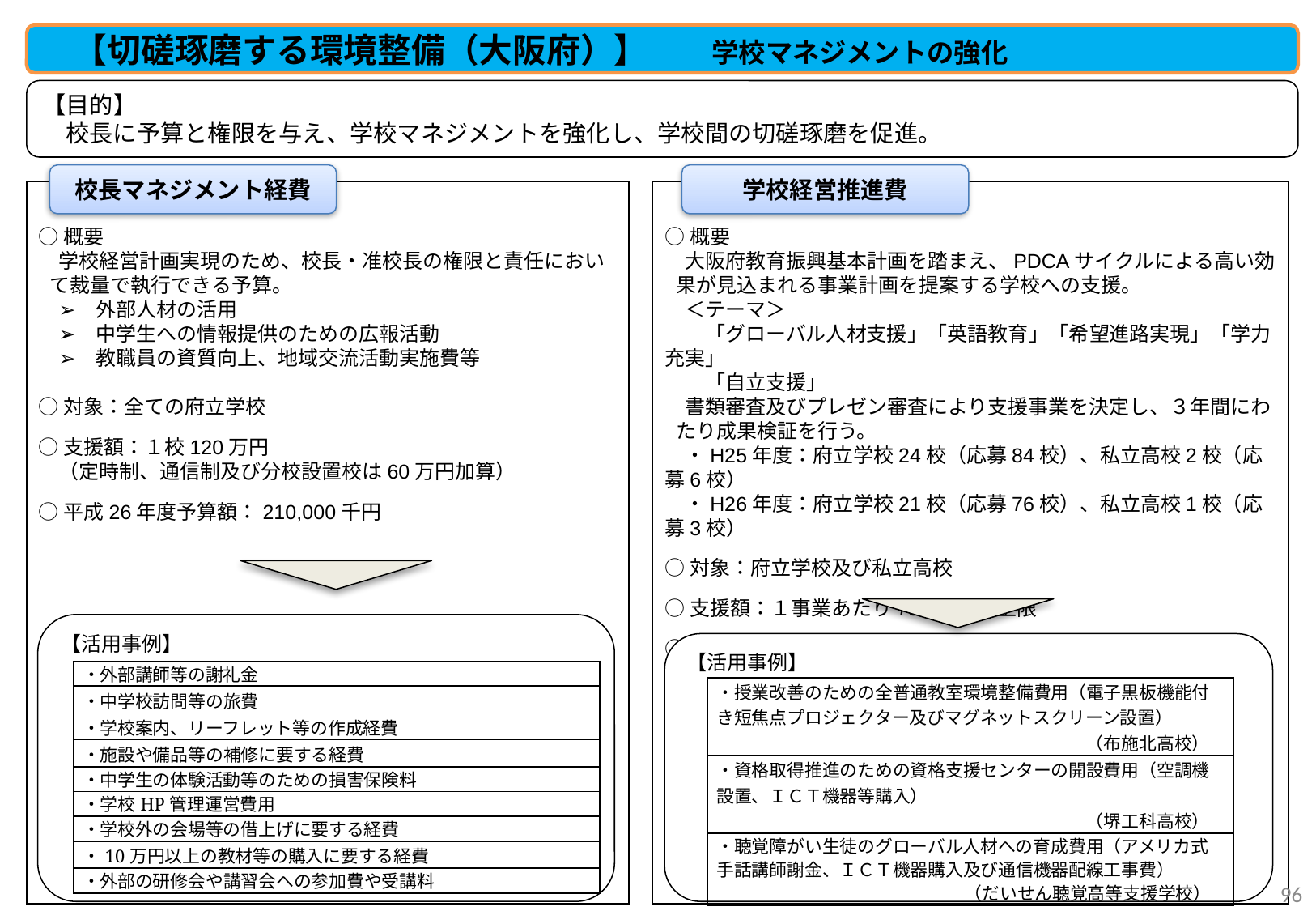

【切磋琢磨する環境整備（大阪府）】　　学校マネジメントの強化
【目的】
　校長に予算と権限を与え、学校マネジメントを強化し、学校間の切磋琢磨を促進。
校長マネジメント経費
学校経営推進費

○概要
　学校経営計画実現のため、校長・准校長の権限と責任において裁量で執行できる予算。
　➢　外部人材の活用
　➢　中学生への情報提供のための広報活動
　➢　教職員の資質向上、地域交流活動実施費等

○対象：全ての府立学校

○支援額：１校120万円
　（定時制、通信制及び分校設置校は60万円加算）

○平成26年度予算額：210,000千円

○概要
　大阪府教育振興基本計画を踏まえ、PDCAサイクルによる高い効果が見込まれる事業計画を提案する学校への支援。
　＜テーマ＞
　　「グローバル人材支援」「英語教育」「希望進路実現」「学力充実」
　　「自立支援」
　書類審査及びプレゼン審査により支援事業を決定し、３年間にわたり成果検証を行う。
　・H25年度：府立学校24校（応募84校）、私立高校2校（応募6校）
　・H26年度：府立学校21校（応募76校）、私立高校1校（応募3校）

○対象：府立学校及び私立高校

○支援額：１事業あたり750万円を上限

○平成26年度予算額：146,717千円

【活用事例】

【活用事例】

| ・外部講師等の謝礼金 |
| --- |
| ・中学校訪問等の旅費 |
| ・学校案内、リーフレット等の作成経費 |
| ・施設や備品等の補修に要する経費 |
| ・中学生の体験活動等のための損害保険料 |
| ・学校HP管理運営費用 |
| ・学校外の会場等の借上げに要する経費 |
| ・10万円以上の教材等の購入に要する経費 |
| ・外部の研修会や講習会への参加費や受講料 |
| ・授業改善のための全普通教室環境整備費用（電子黒板機能付き短焦点プロジェクター及びマグネットスクリーン設置） 　　　　　　　　　　　　　　　　　　　　　（布施北高校） |
| --- |
| ・資格取得推進のための資格支援センターの開設費用（空調機設置、ＩＣＴ機器等購入） 　　　　　　　　　　　　　　　　　　　　　（堺工科高校） |
| ・聴覚障がい生徒のグローバル人材への育成費用（アメリカ式手話講師謝金、ＩＣＴ機器購入及び通信機器配線工事費）　 （だいせん聴覚高等支援学校） |
96